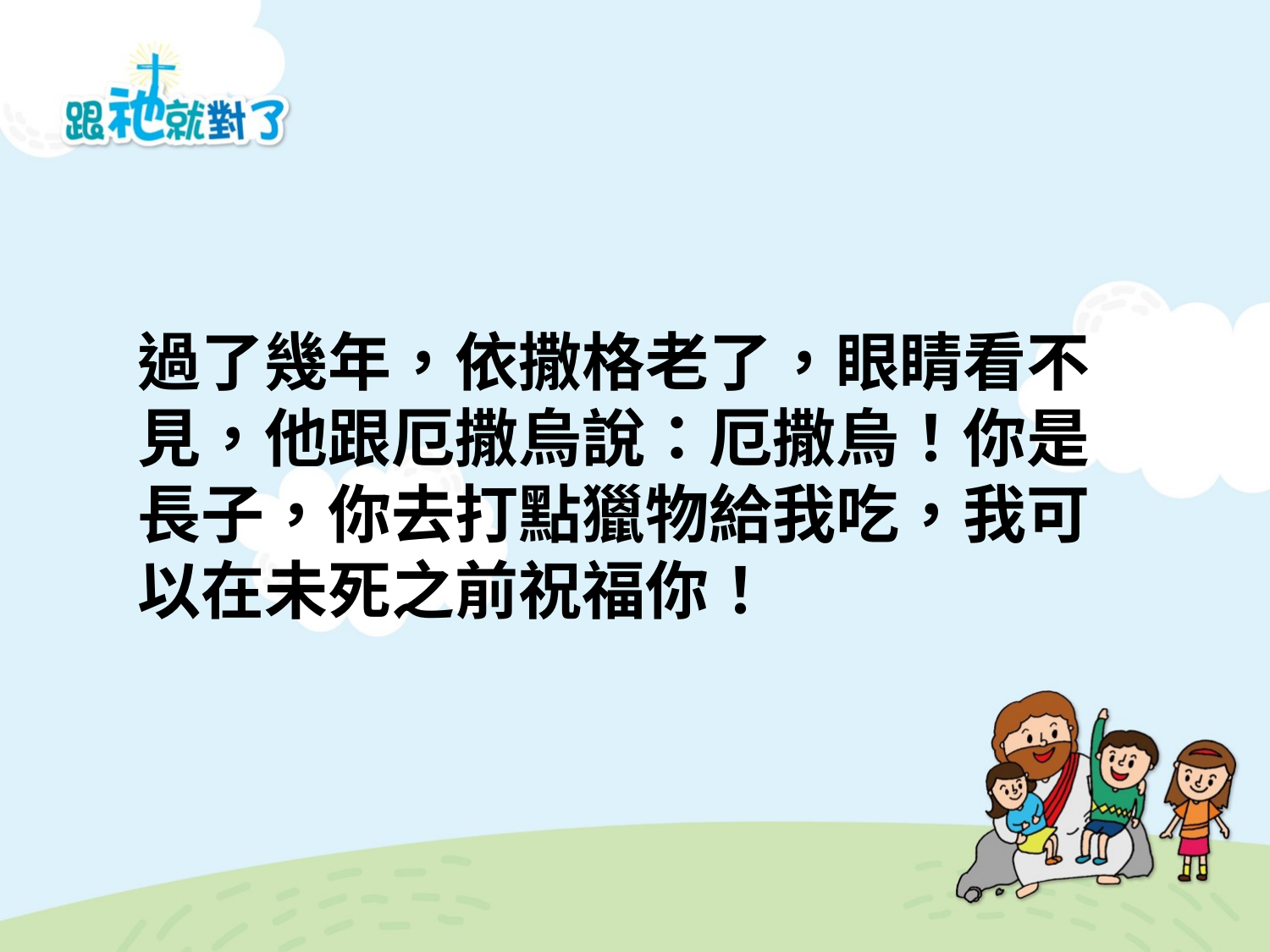

過了幾年，依撒格老了，眼睛看不見，他跟厄撒烏說：厄撒烏！你是長子，你去打點獵物給我吃，我可以在未死之前祝福你！